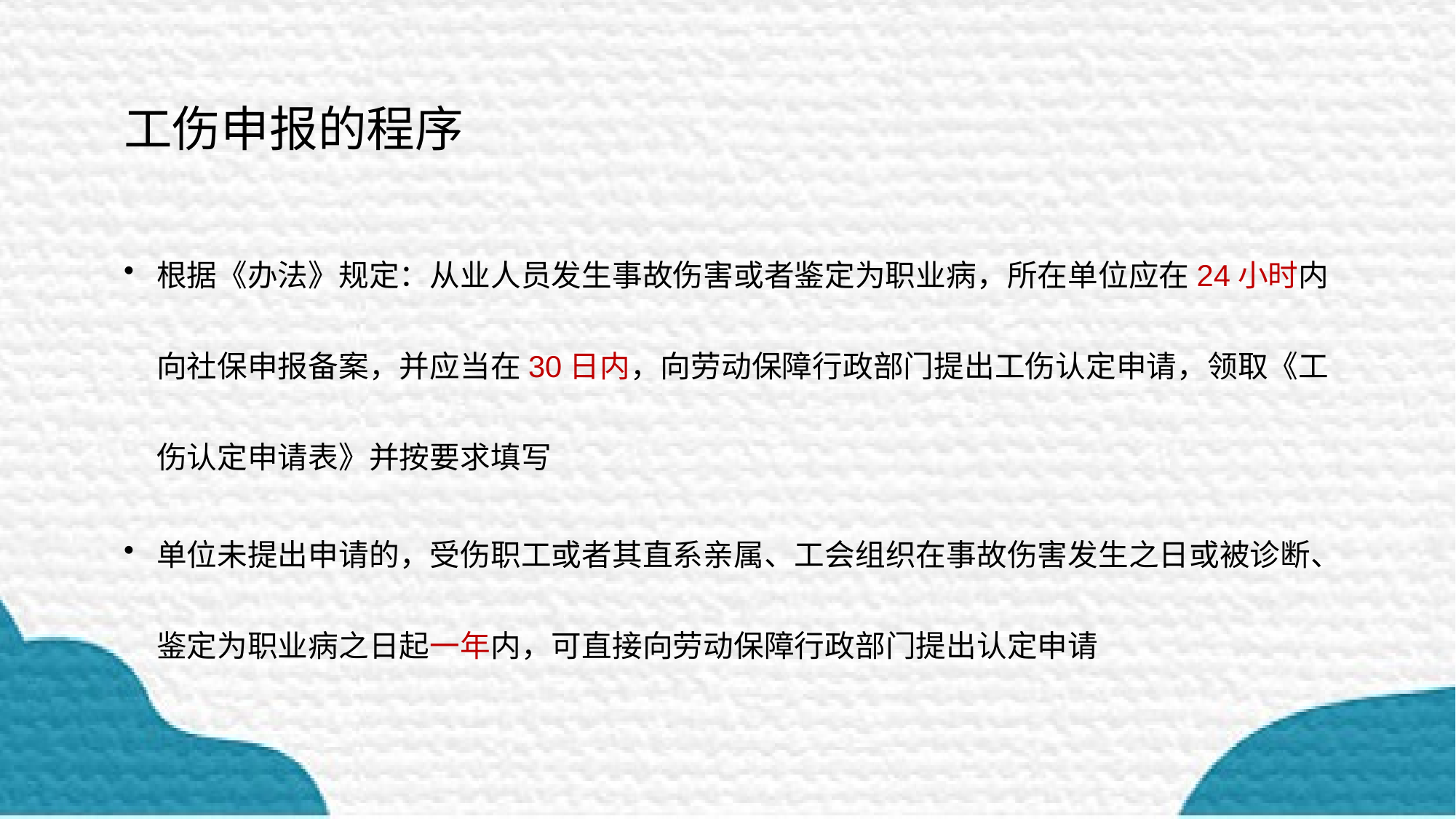

工伤申报的程序
根据《办法》规定：从业人员发生事故伤害或者鉴定为职业病，所在单位应在24小时内向社保申报备案，并应当在30日内，向劳动保障行政部门提出工伤认定申请，领取《工伤认定申请表》并按要求填写
单位未提出申请的，受伤职工或者其直系亲属、工会组织在事故伤害发生之日或被诊断、鉴定为职业病之日起一年内，可直接向劳动保障行政部门提出认定申请